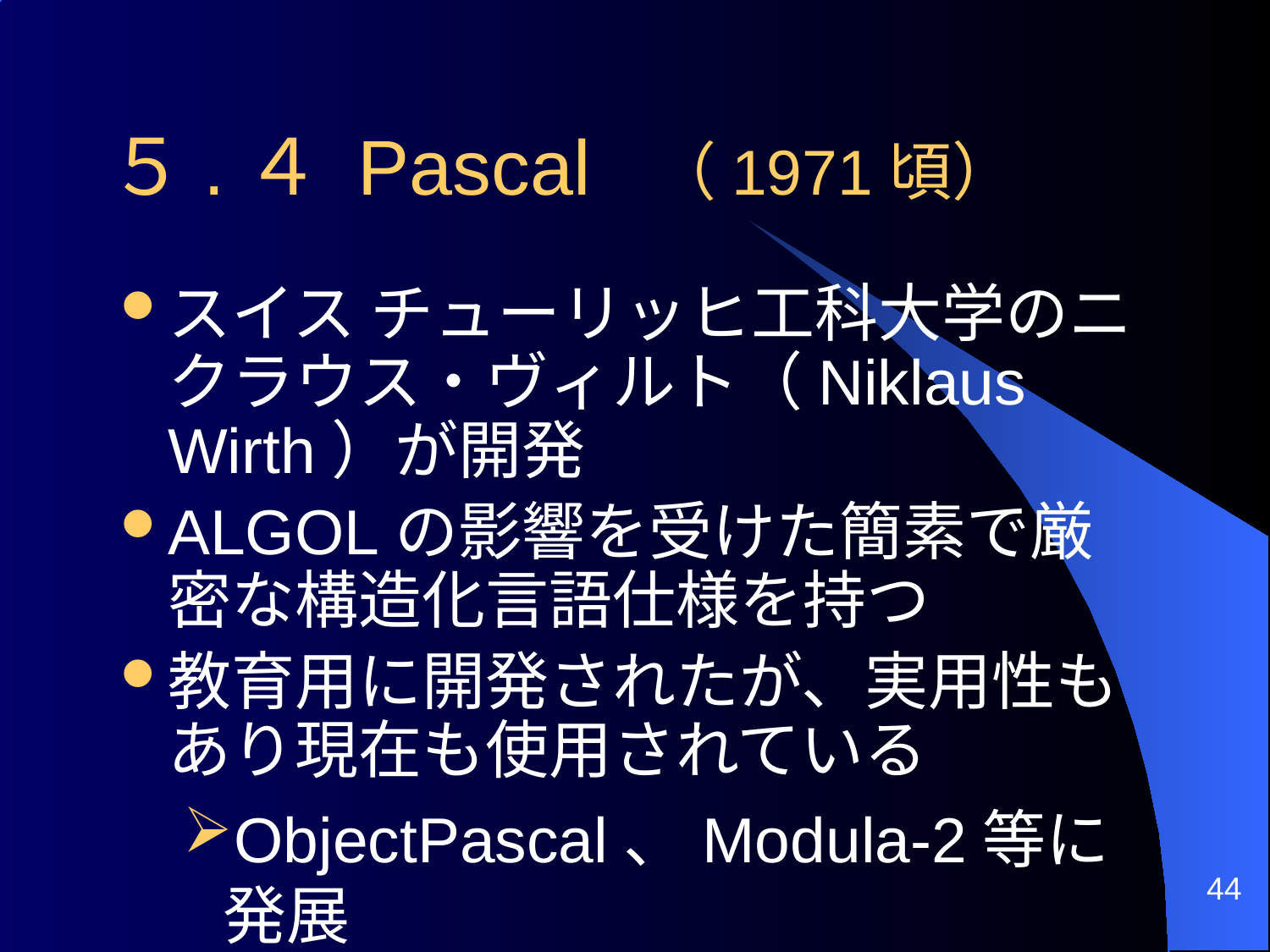

# ５.４ Pascal  （1971頃）
スイス チューリッヒ工科大学のニクラウス・ヴィルト（Niklaus Wirth）が開発
ALGOLの影響を受けた簡素で厳密な構造化言語仕様を持つ
教育用に開発されたが、実用性もあり現在も使用されている
ObjectPascal、Modula-2等に発展
44